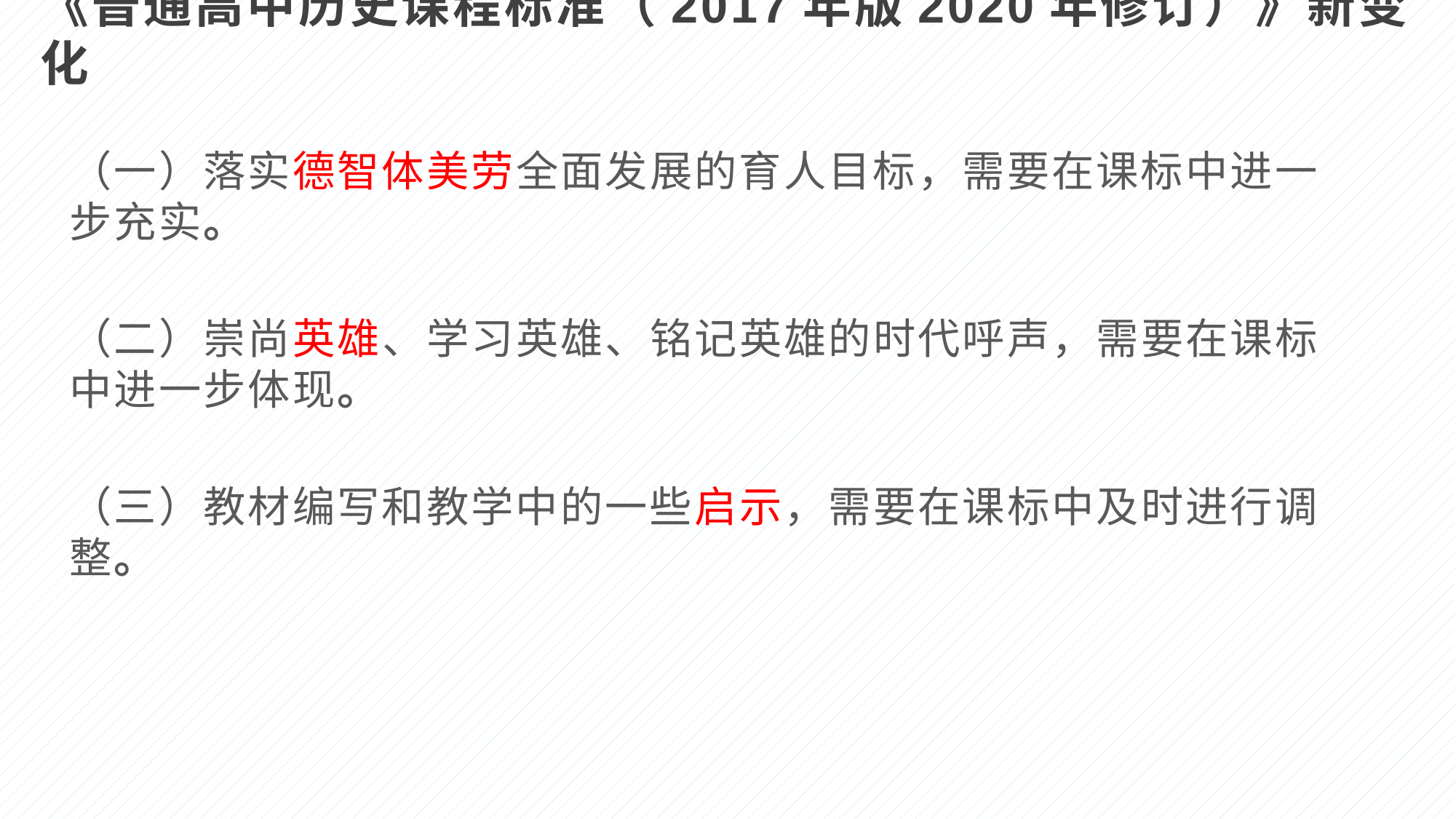

《普通高中历史课程标准（2017年版2020年修订）》新变化
（一）落实德智体美劳全面发展的育人目标，需要在课标中进一步充实。

（二）崇尚英雄、学习英雄、铭记英雄的时代呼声，需要在课标中进一步体现。

（三）教材编写和教学中的一些启示，需要在课标中及时进行调整。